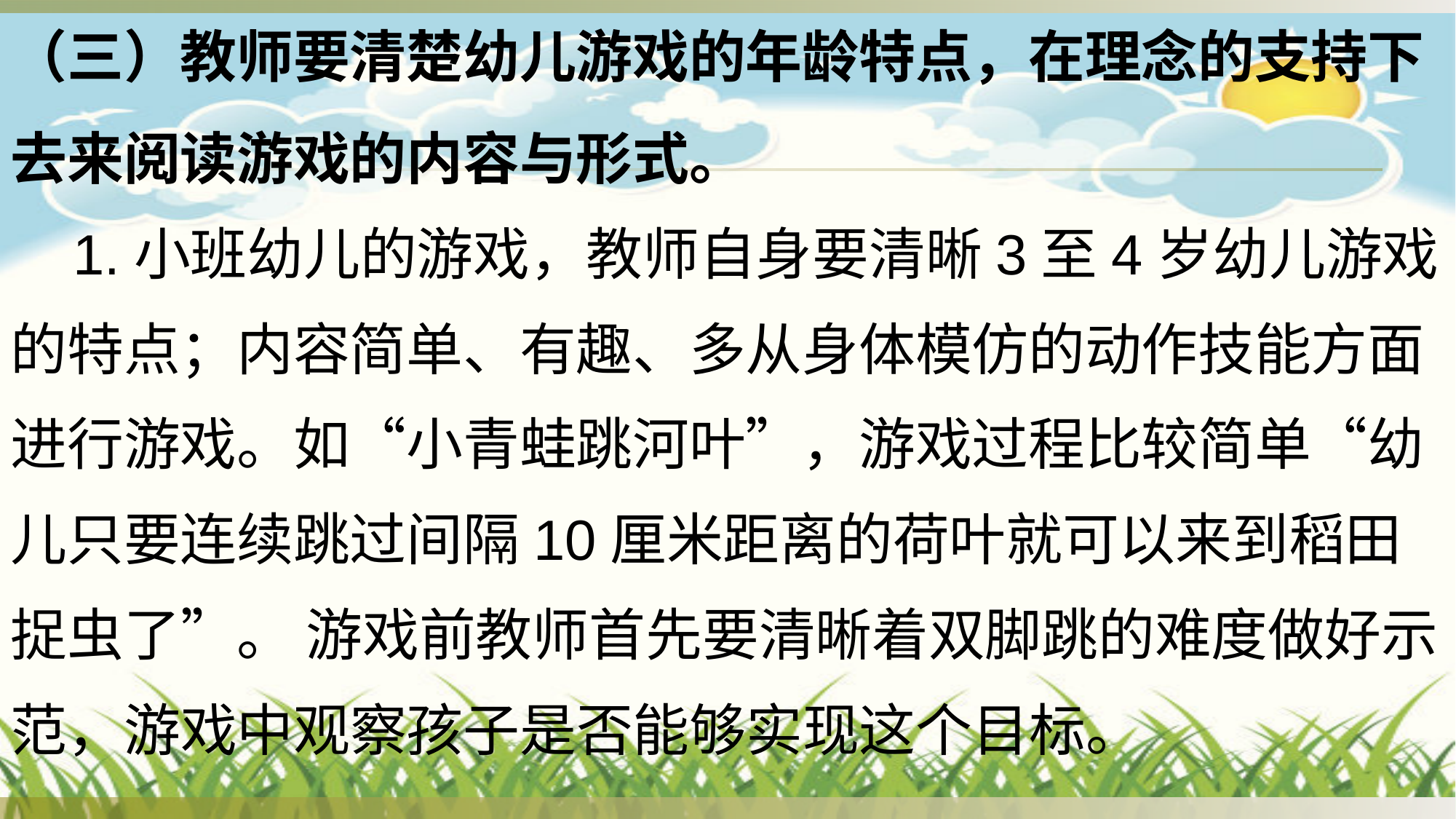

（三）教师要清楚幼儿游戏的年龄特点，在理念的支持下去来阅读游戏的内容与形式。
    1.小班幼儿的游戏，教师自身要清晰3至4岁幼儿游戏的特点；内容简单、有趣、多从身体模仿的动作技能方面进行游戏。如“小青蛙跳河叶”，游戏过程比较简单“幼儿只要连续跳过间隔10厘米距离的荷叶就可以来到稻田捉虫了”。 游戏前教师首先要清晰着双脚跳的难度做好示范，游戏中观察孩子是否能够实现这个目标。